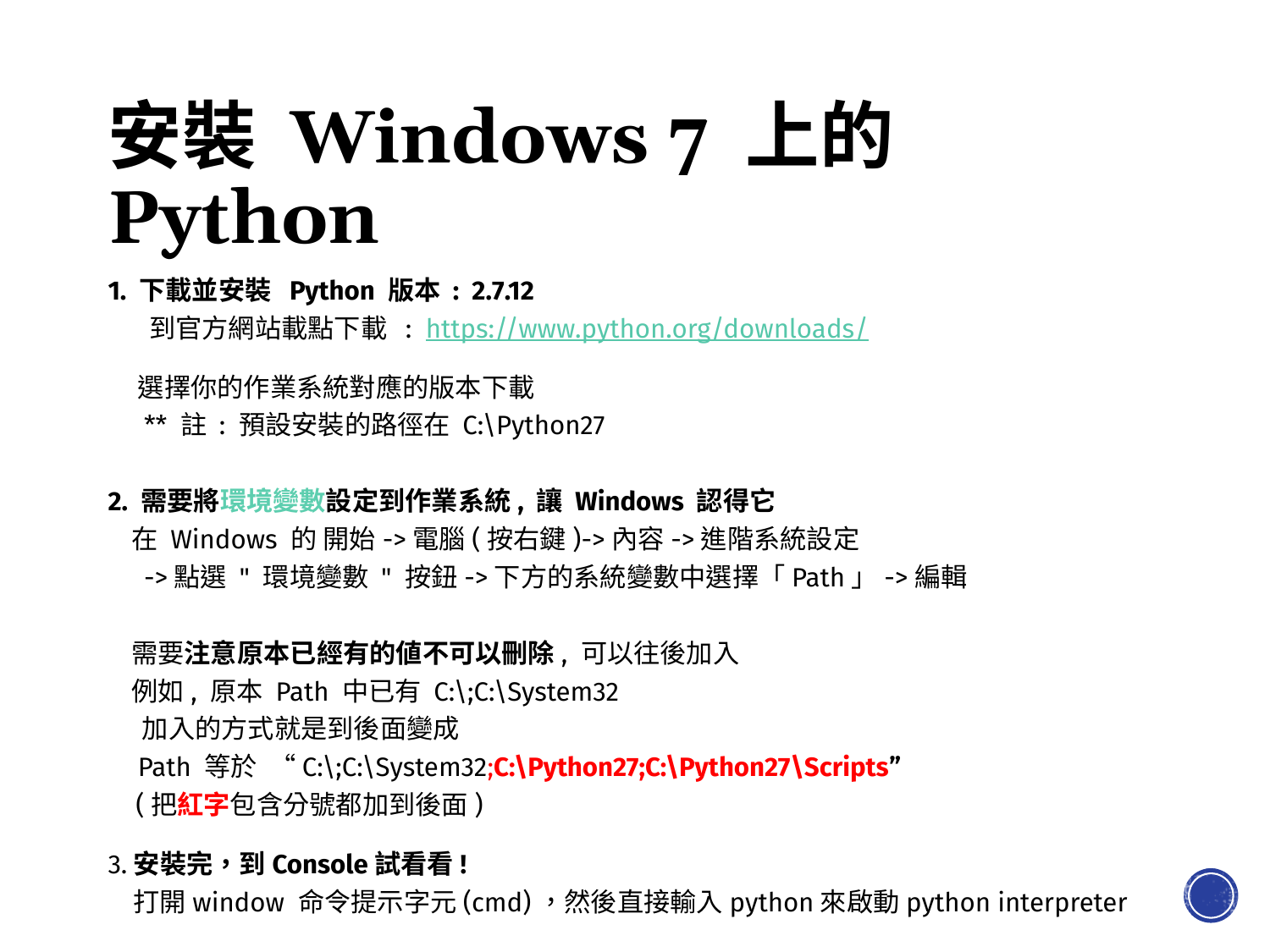

# 安裝 Windows 7 上的 Python
1. 下載並安裝  Python 版本 :  2.7.12  
     到官方網站載點下載  :  https://www.python.org/downloads/
    選擇你的作業系統對應的版本下載
     ** 註 : 預設安裝的路徑在 C:\Python27
2. 需要將環境變數設定到作業系統, 讓 Windows 認得它
    在 Windows 的 開始->電腦(按右鍵)->內容->進階系統設定
     ->點選 " 環境變數 " 按鈕->下方的系統變數中選擇「Path」->編輯 
    需要注意原本已經有的値不可以刪除, 可以往後加入
    例如, 原本 Path 中已有 C:\;C:\System32
    加入的方式就是到後面變成
    Path 等於  “C:\;C:\System32;C:\Python27;C:\Python27\Scripts”
    (把紅字包含分號都加到後面)
3.安裝完，到Console試看看!
   打開window 命令提示字元(cmd)，然後直接輸入python來啟動python interpreter